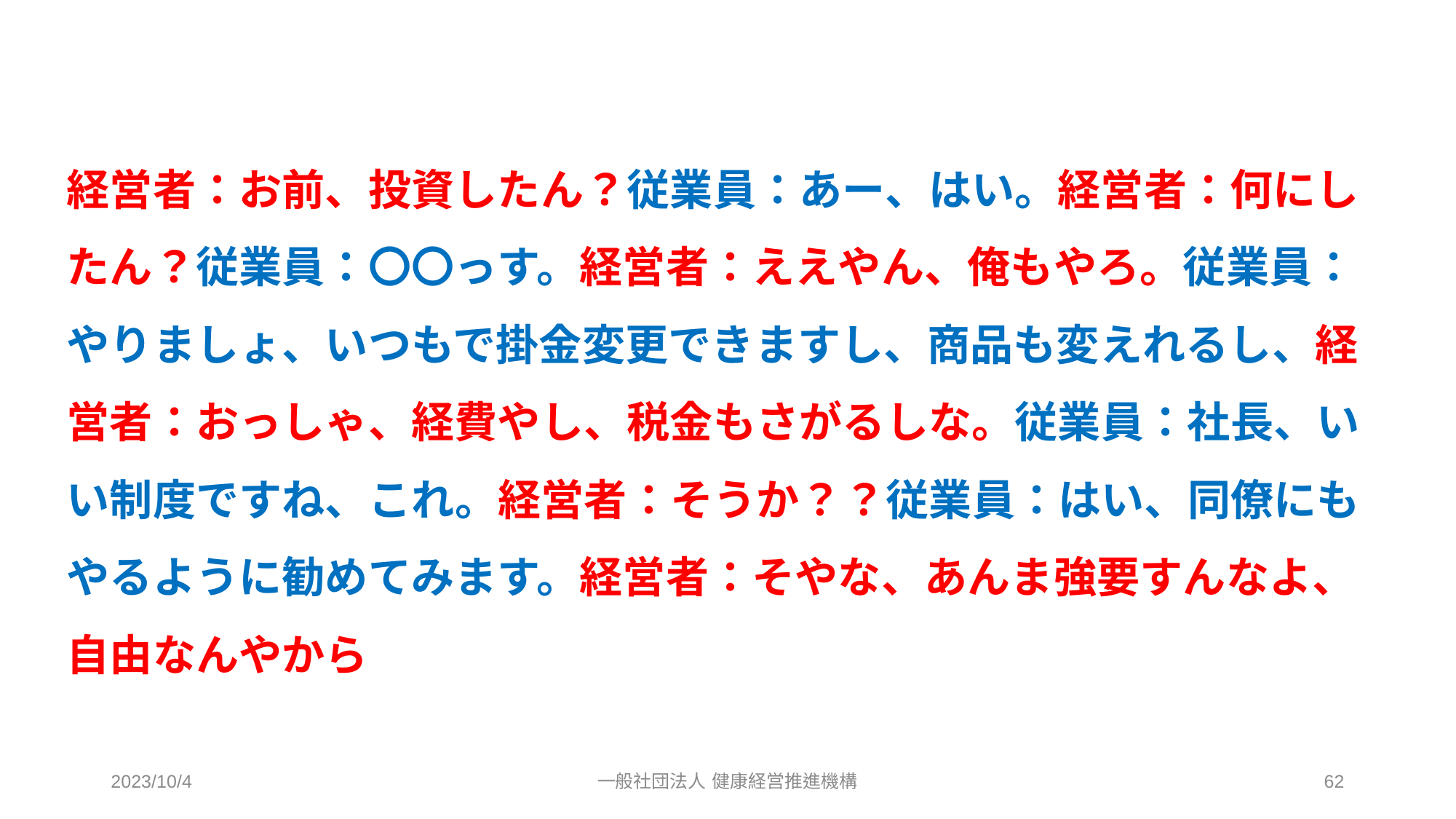

#
経営者：お前、投資したん？従業員：あー、はい。経営者：何にしたん？従業員：〇〇っす。経営者：ええやん、俺もやろ。従業員：やりましょ、いつもで掛金変更できますし、商品も変えれるし、経営者：おっしゃ、経費やし、税金もさがるしな。従業員：社長、いい制度ですね、これ。経営者：そうか？？従業員：はい、同僚にもやるように勧めてみます。経営者：そやな、あんま強要すんなよ、自由なんやから
2023/10/4
一般社団法人 健康経営推進機構
62